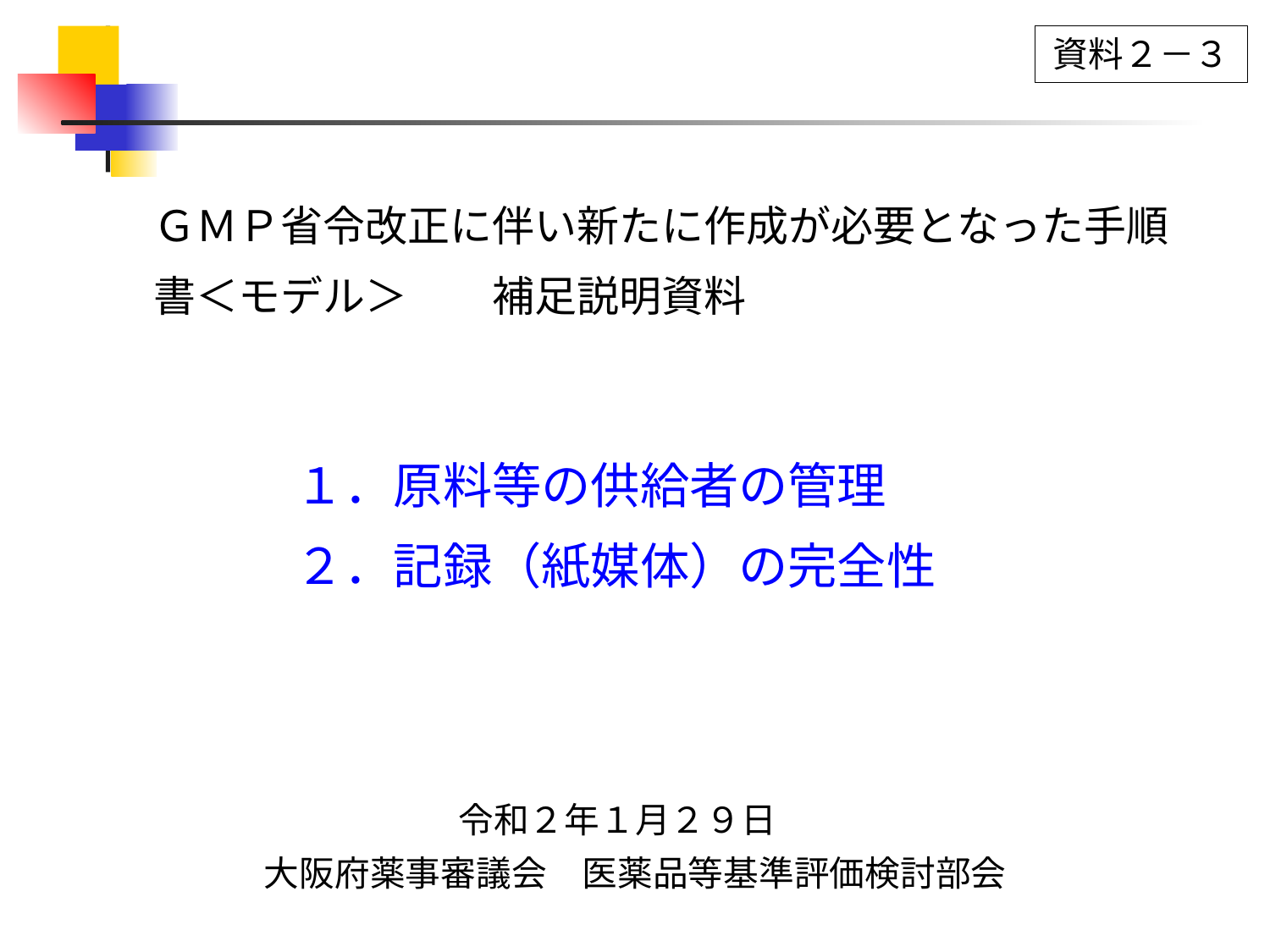

資料２－３
ＧＭＰ省令改正に伴い新たに作成が必要となった手順書＜モデル＞　　補足説明資料
１．原料等の供給者の管理
２．記録（紙媒体）の完全性
令和２年１月２９日
　　大阪府薬事審議会　医薬品等基準評価検討部会